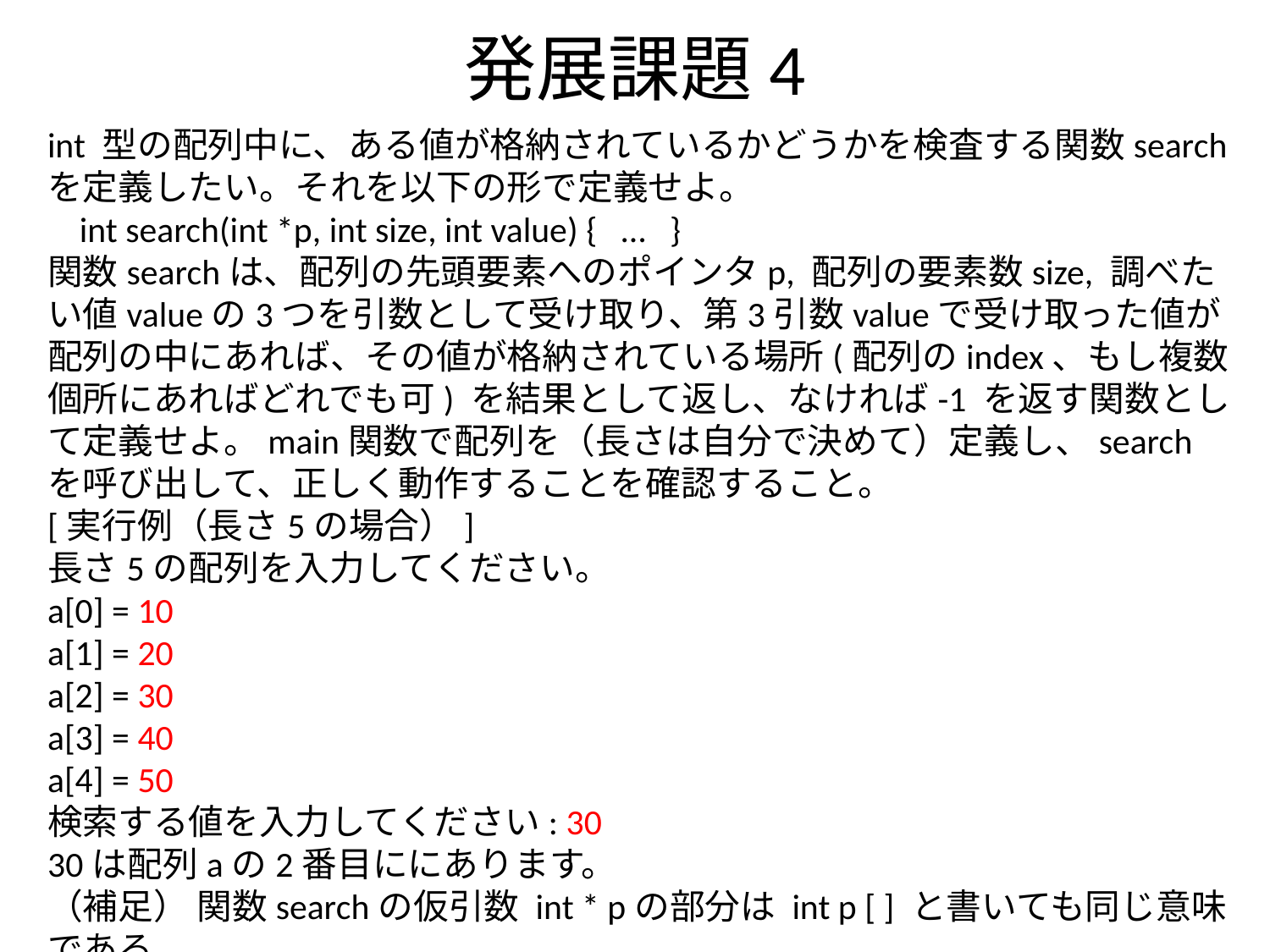

# 発展課題4
int 型の配列中に、ある値が格納されているかどうかを検査する関数search を定義したい。それを以下の形で定義せよ。
    int search(int *p, int size, int value) {   …   }
関数searchは、配列の先頭要素へのポインタp, 配列の要素数size, 調べたい値valueの3つを引数として受け取り、第3引数valueで受け取った値が配列の中にあれば、その値が格納されている場所(配列のindex、もし複数個所にあればどれでも可) を結果として返し、なければ-1 を返す関数として定義せよ。main関数で配列を（長さは自分で決めて）定義し、searchを呼び出して、正しく動作することを確認すること。
[実行例（長さ5の場合）]
長さ5の配列を入力してください。
a[0] = 10
a[1] = 20
a[2] = 30
a[3] = 40
a[4] = 50
検索する値を入力してください: 30
30は配列aの2番目ににあります。
（補足） 関数searchの仮引数 int * pの部分は int p [ ] と書いても同じ意味である。